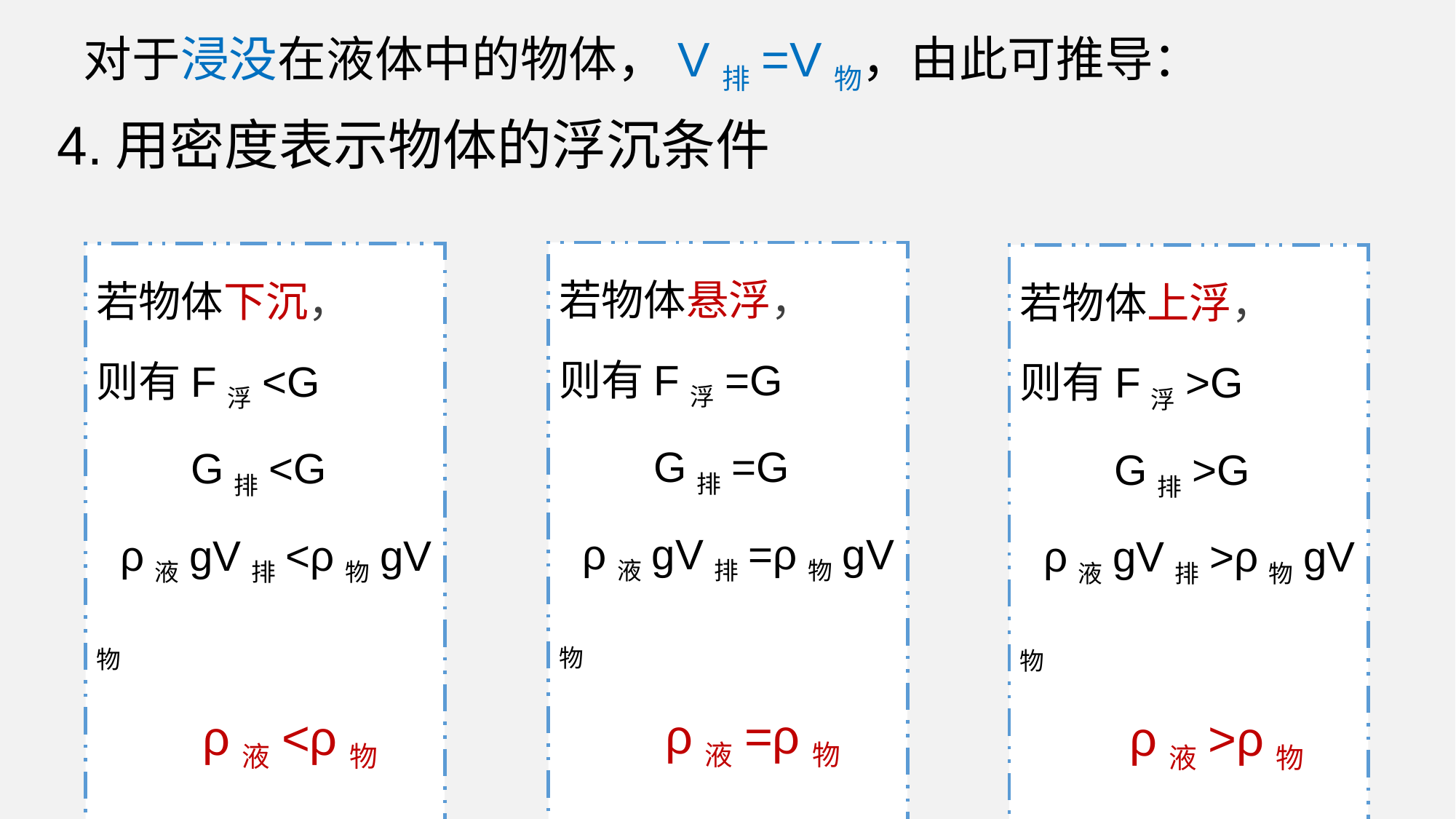

对于浸没在液体中的物体，V排=V物，由此可推导：
4.用密度表示物体的浮沉条件
若物体悬浮，
则有F浮=G
        G排=G
  ρ液gV排=ρ物gV物
         ρ液=ρ物

若物体下沉，
则有F浮<G
        G排<G
  ρ液gV排<ρ物gV物
         ρ液<ρ物

若物体上浮，
则有F浮>G
        G排>G
  ρ液gV排>ρ物gV物
         ρ液>ρ物